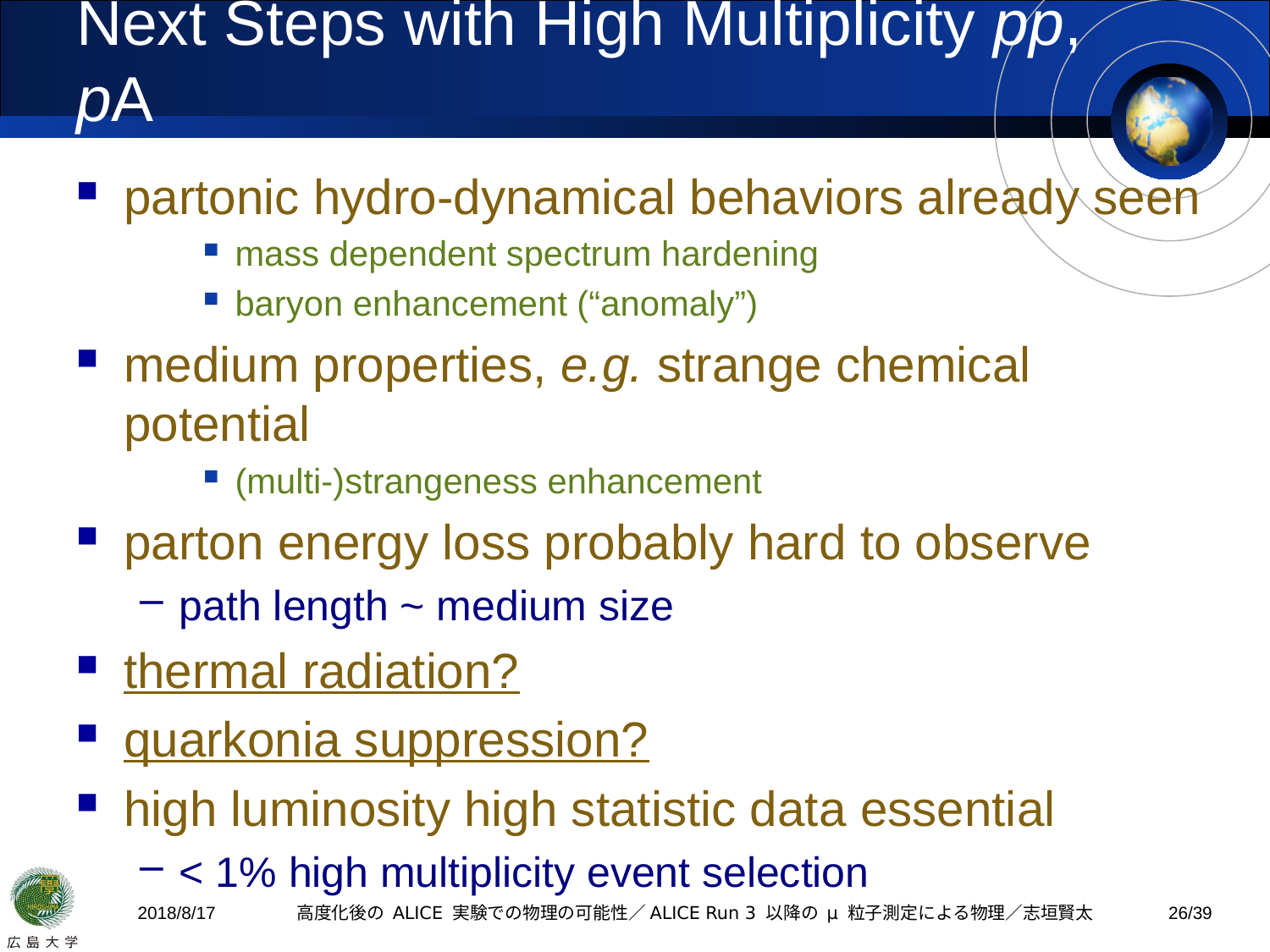

# Next Steps with High Multiplicity pp, pA
partonic hydro-dynamical behaviors already seen
mass dependent spectrum hardening
baryon enhancement (“anomaly”)
medium properties, e.g. strange chemical potential
(multi-)strangeness enhancement
parton energy loss probably hard to observe
path length ~ medium size
thermal radiation?
quarkonia suppression?
high luminosity high statistic data essential
< 1% high multiplicity event selection
2018/8/17
高度化後の ALICE 実験での物理の可能性／ALICE Run 3 以降の μ 粒子測定による物理／志垣賢太
26/39